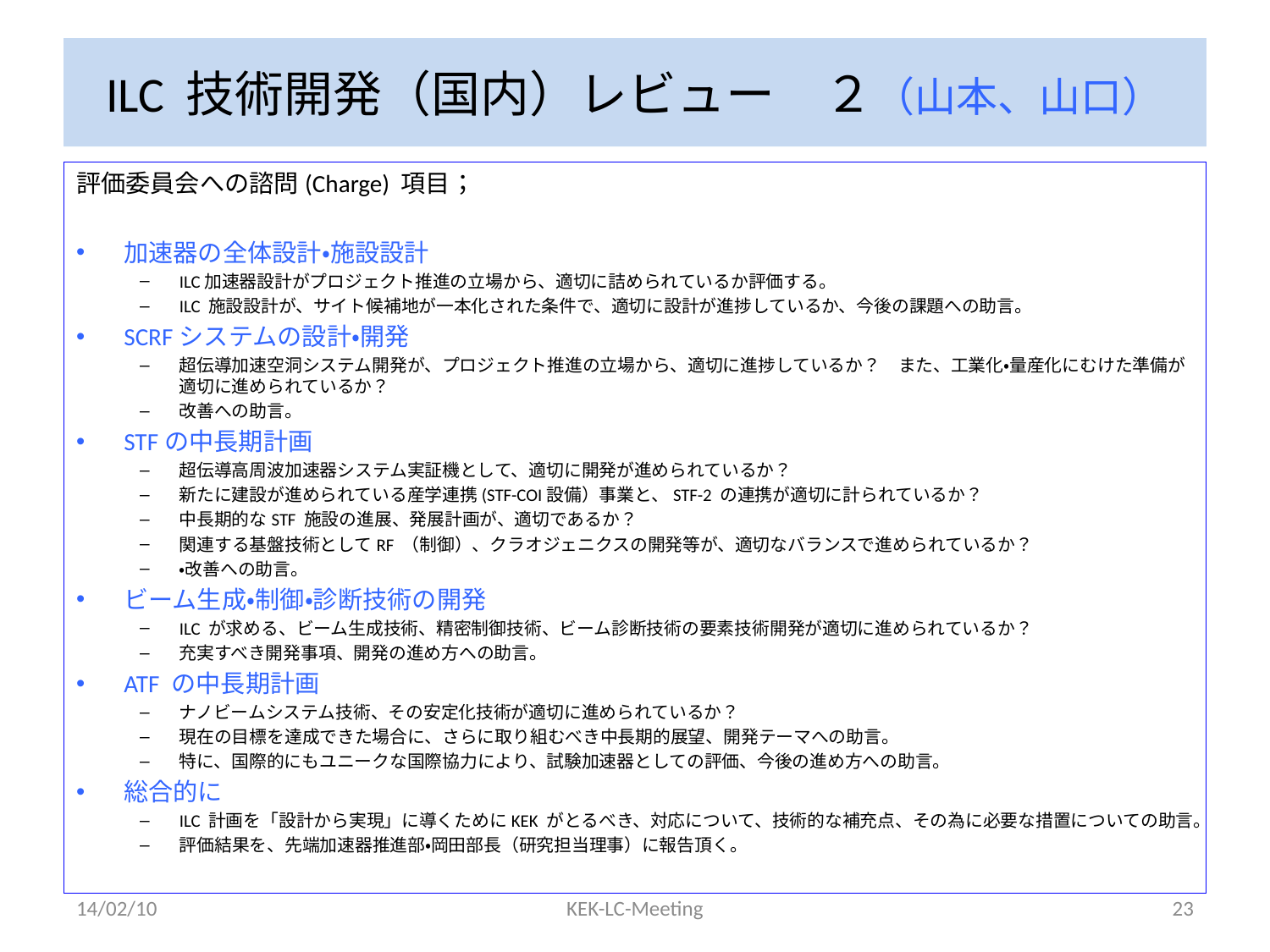

# ILC 技術開発（国内）レビュー　２（山本、山口）
評価委員会への諮問(Charge) 項目；

加速器の全体設計・施設設計
ILC加速器設計がプロジェクト推進の立場から、適切に詰められているか評価する。
ILC 施設設計が、サイト候補地が一本化された条件で、適切に設計が進捗しているか、今後の課題への助言。
SCRFシステムの設計・開発
超伝導加速空洞システム開発が、プロジェクト推進の立場から、適切に進捗しているか？　また、工業化・量産化にむけた準備が適切に進められているか？
改善への助言。
STFの中長期計画
超伝導高周波加速器システム実証機として、適切に開発が進められているか？
新たに建設が進められている産学連携(STF-COI設備）事業と、STF-2 の連携が適切に計られているか？
中長期的なSTF 施設の進展、発展計画が、適切であるか？
関連する基盤技術としてRF （制御）、クラオジェニクスの開発等が、適切なバランスで進められているか？
・改善への助言。
ビーム生成・制御・診断技術の開発
ILC が求める、ビーム生成技術、精密制御技術、ビーム診断技術の要素技術開発が適切に進められているか？
充実すべき開発事項、開発の進め方への助言。
ATF の中長期計画
ナノビームシステム技術、その安定化技術が適切に進められているか？
現在の目標を達成できた場合に、さらに取り組むべき中長期的展望、開発テーマへの助言。
特に、国際的にもユニークな国際協力により、試験加速器としての評価、今後の進め方への助言。
総合的に
ILC 計画を「設計から実現」に導くためにKEK がとるべき、対応について、技術的な補充点、その為に必要な措置についての助言。
評価結果を、先端加速器推進部・岡田部長（研究担当理事）に報告頂く。

14/02/10
KEK-LC-Meeting
23